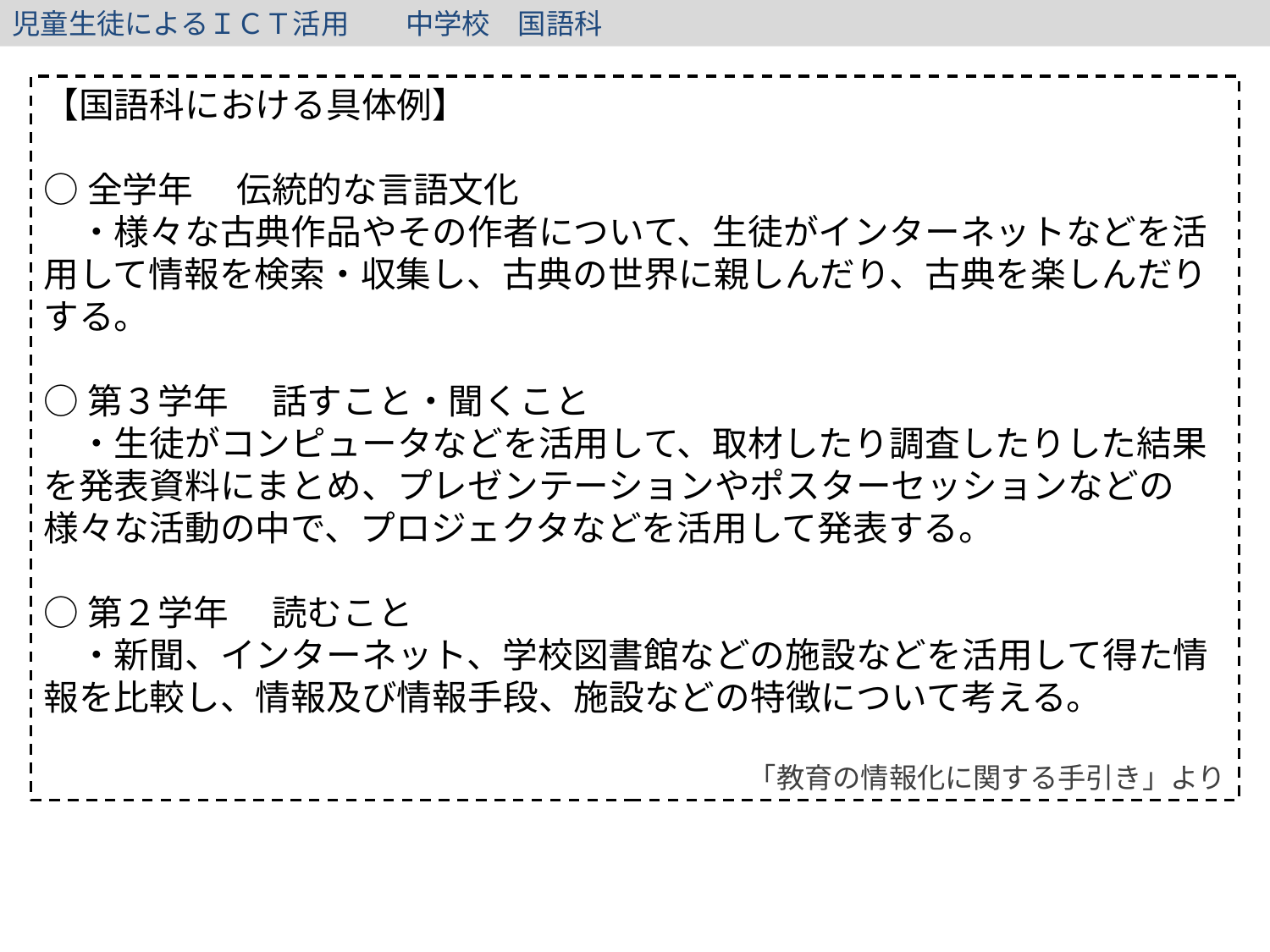

児童生徒によるＩＣＴ活用　　中学校　国語科
【国語科における具体例】

○全学年 　伝統的な言語文化
　・様々な古典作品やその作者について、生徒がインターネットなどを活用して情報を検索・収集し、古典の世界に親しんだり、古典を楽しんだりする。

○第３学年　 話すこと・聞くこと
　・生徒がコンピュータなどを活用して、取材したり調査したりした結果を発表資料にまとめ、プレゼンテーションやポスターセッションなどの様々な活動の中で、プロジェクタなどを活用して発表する。

○第２学年 　読むこと
　・新聞、インターネット、学校図書館などの施設などを活用して得た情報を比較し、情報及び情報手段、施設などの特徴について考える。

「教育の情報化に関する手引き」より